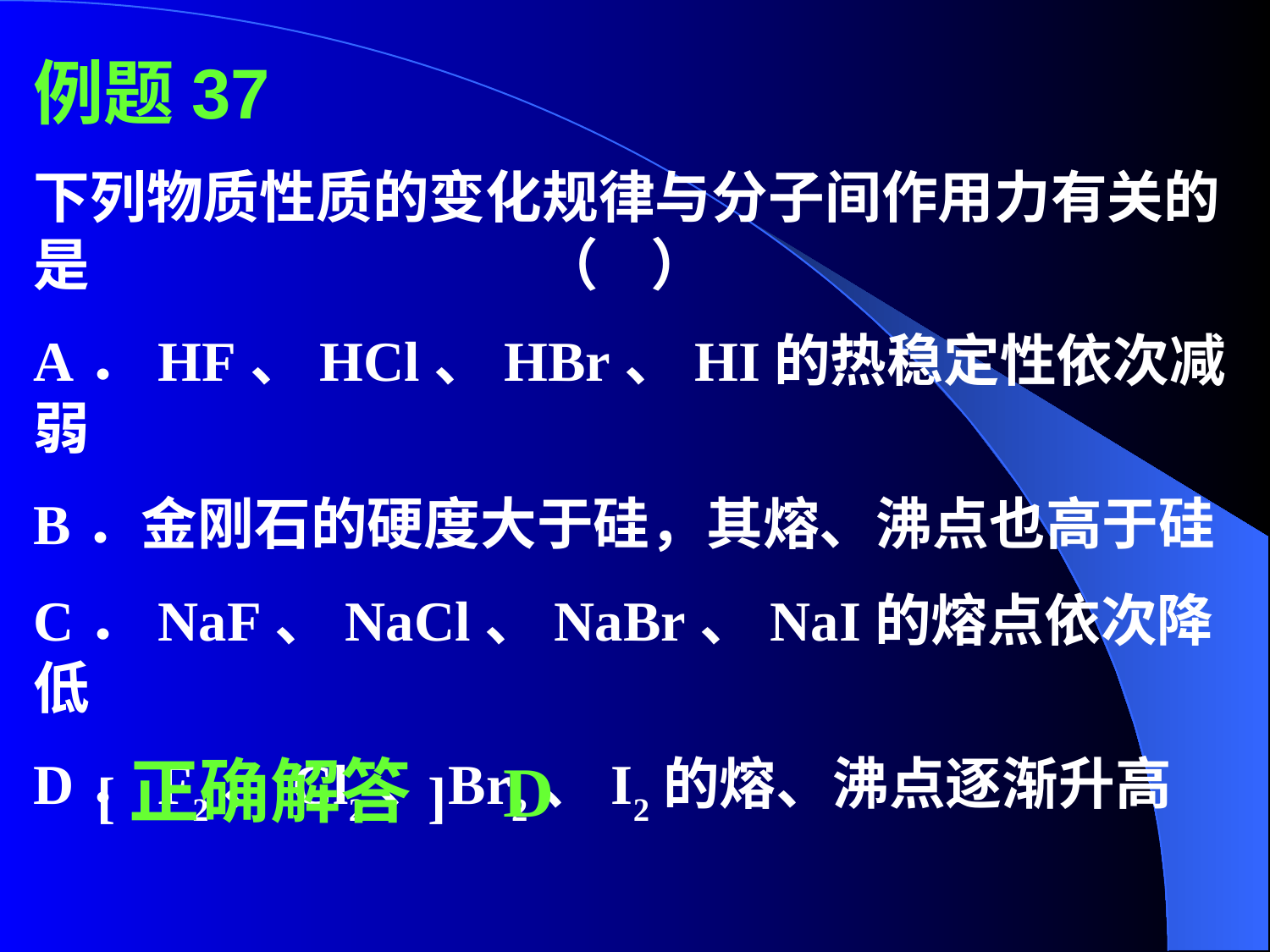

例题37
下列物质性质的变化规律与分子间作用力有关的是　　　　　　　　（    ）
A．HF、HCl、HBr、HI的热稳定性依次减弱
B．金刚石的硬度大于硅，其熔、沸点也高于硅
C．NaF、NaCl、NaBr、NaI的熔点依次降低
D．F2、Cl2、Br2、I2的熔、沸点逐渐升高

[正确解答]    D

89